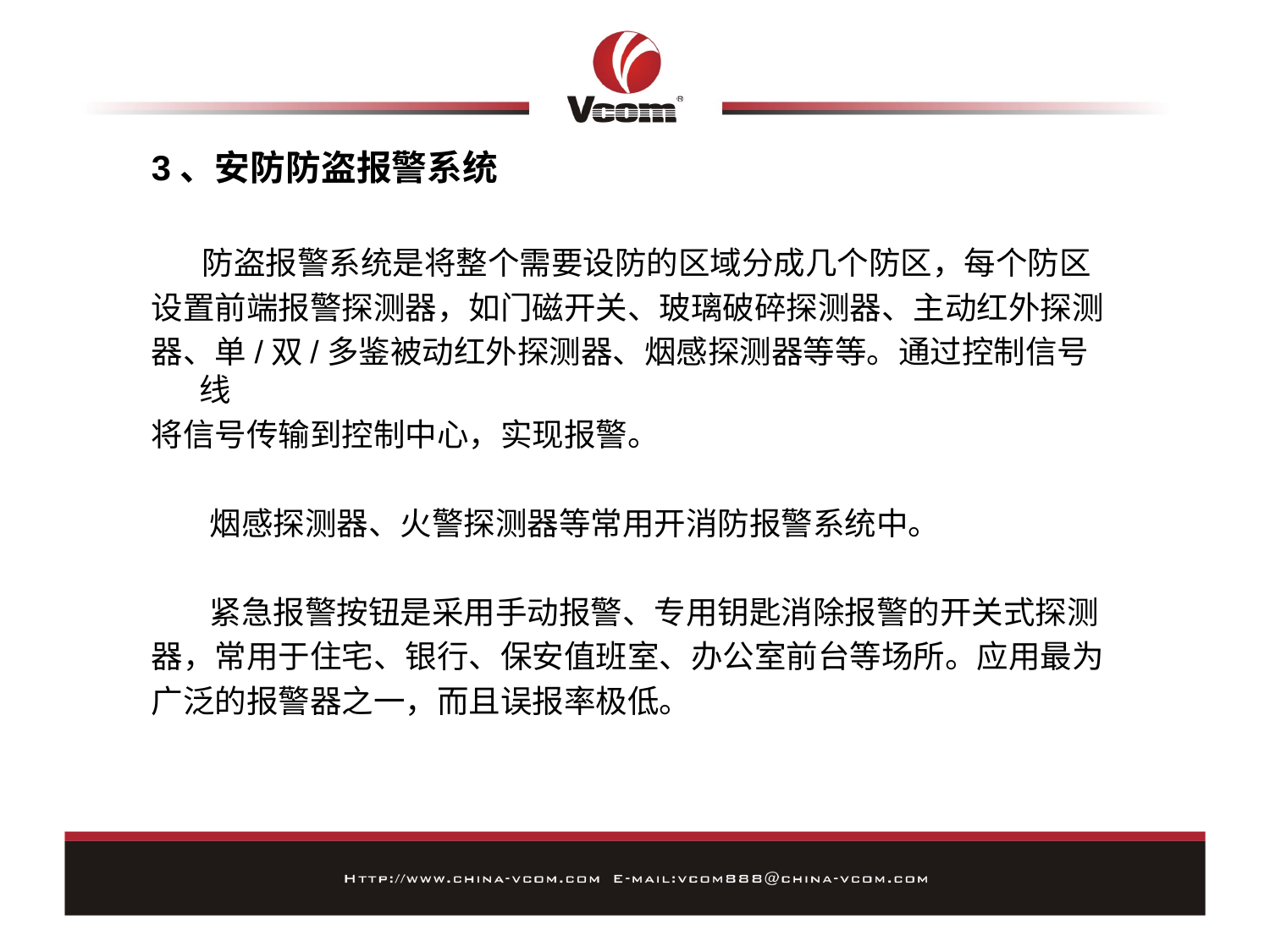

3、安防防盗报警系统

      防盗报警系统是将整个需要设防的区域分成几个防区，每个防区
设置前端报警探测器，如门磁开关、玻璃破碎探测器、主动红外探测
器、单/双/多鉴被动红外探测器、烟感探测器等等。通过控制信号线
将信号传输到控制中心，实现报警。

       烟感探测器、火警探测器等常用开消防报警系统中。

       紧急报警按钮是采用手动报警、专用钥匙消除报警的开关式探测
器，常用于住宅、银行、保安值班室、办公室前台等场所。应用最为
广泛的报警器之一，而且误报率极低。